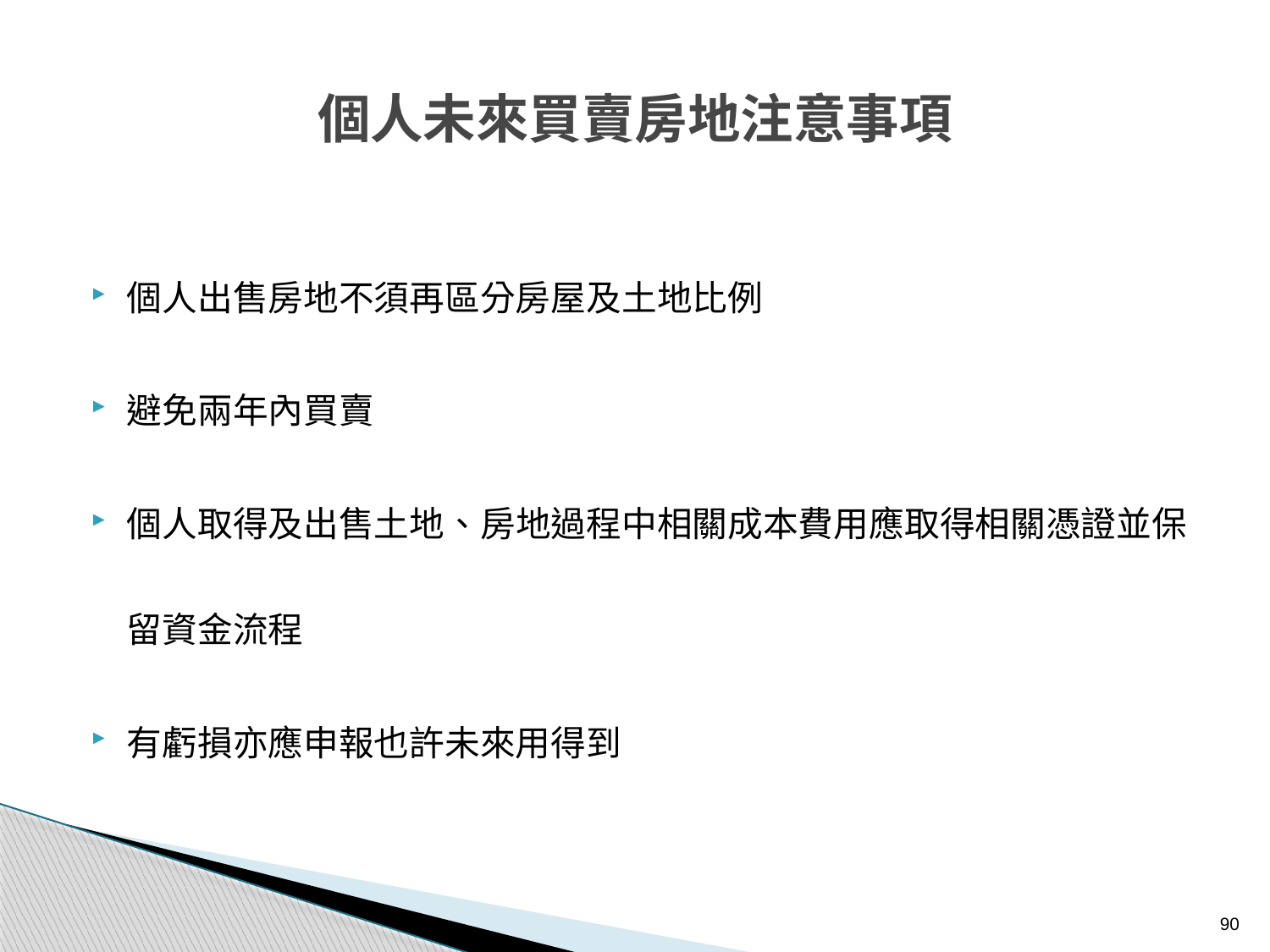

# 個人未來買賣房地注意事項
個人出售房地不須再區分房屋及土地比例
避免兩年內買賣
個人取得及出售土地、房地過程中相關成本費用應取得相關憑證並保留資金流程
有虧損亦應申報也許未來用得到
90